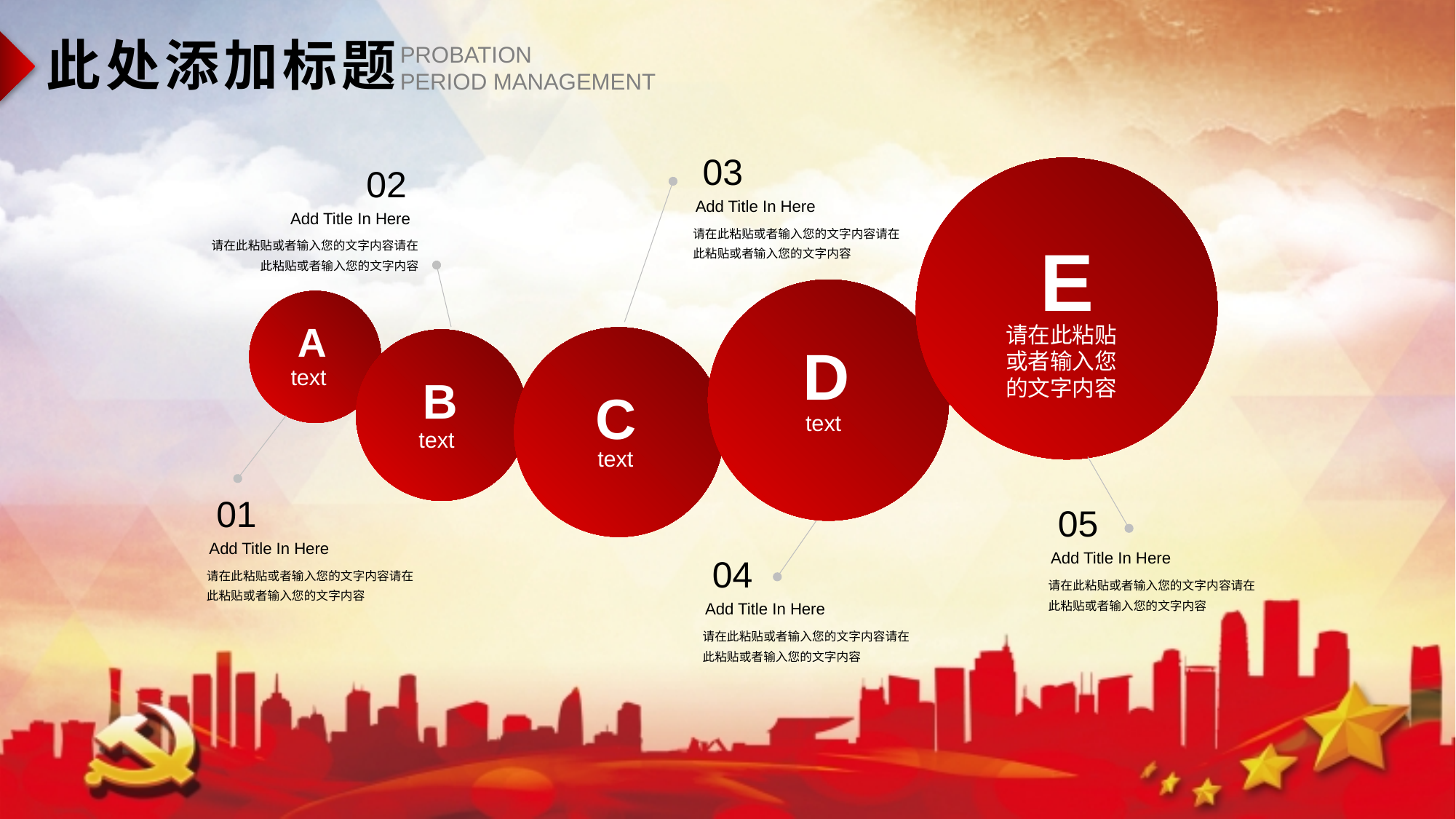

此处添加标题
PROBATION
PERIOD MANAGEMENT

03
Add Title In Here
请在此粘贴或者输入您的文字内容请在此粘贴或者输入您的文字内容
02
Add Title In Here
请在此粘贴或者输入您的文字内容请在此粘贴或者输入您的文字内容

E
请在此粘贴
或者输入您
的文字内容

D
text

A
text

C
text

B
text

01
Add Title In Here
请在此粘贴或者输入您的文字内容请在此粘贴或者输入您的文字内容
05
Add Title In Here
请在此粘贴或者输入您的文字内容请在此粘贴或者输入您的文字内容

04
Add Title In Here
请在此粘贴或者输入您的文字内容请在此粘贴或者输入您的文字内容